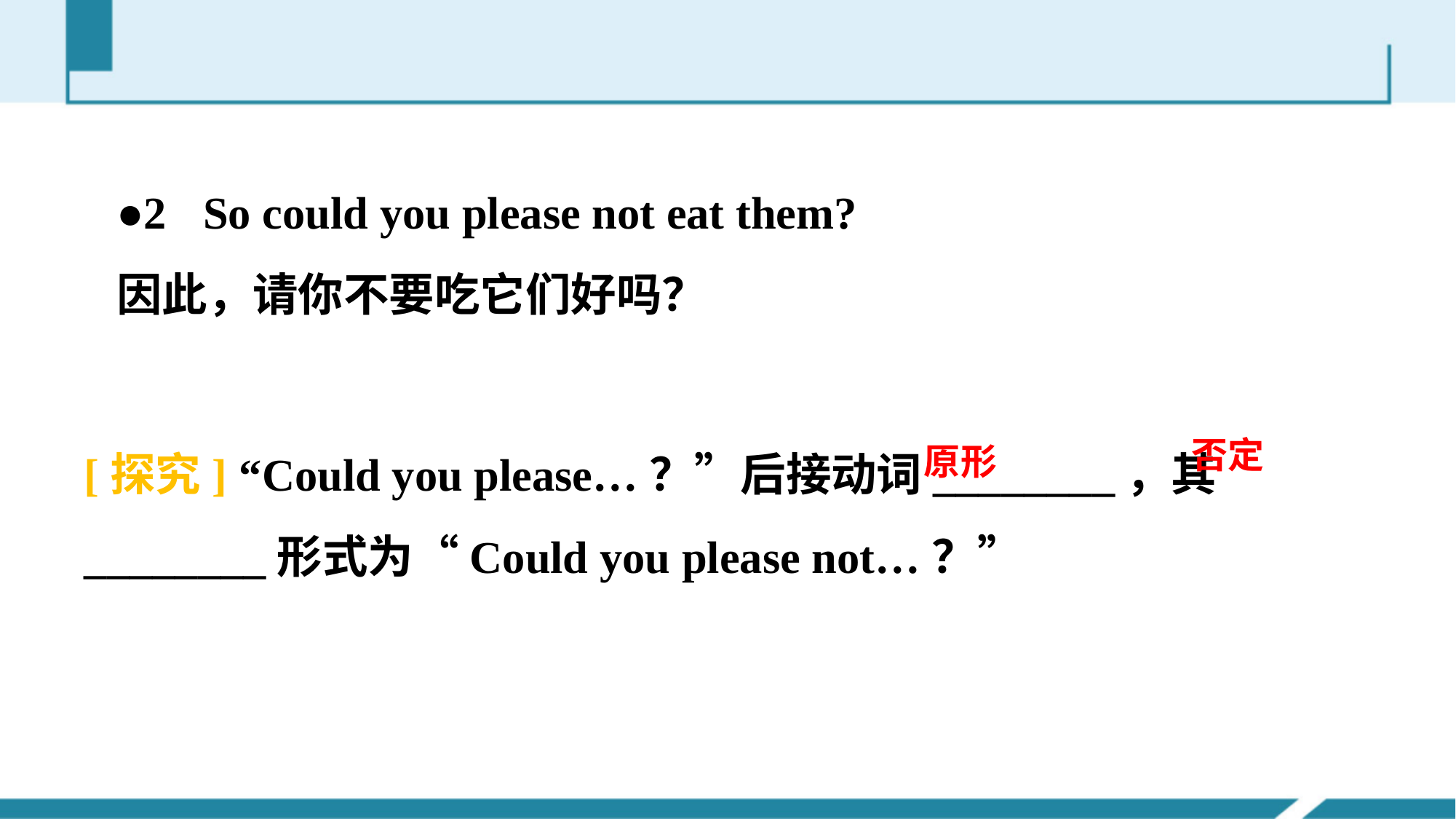

●2   So could you please not eat them?
因此，请你不要吃它们好吗？
[探究] “Could you please…？”后接动词________，其________形式为“Could you please not…？”
否定
原形